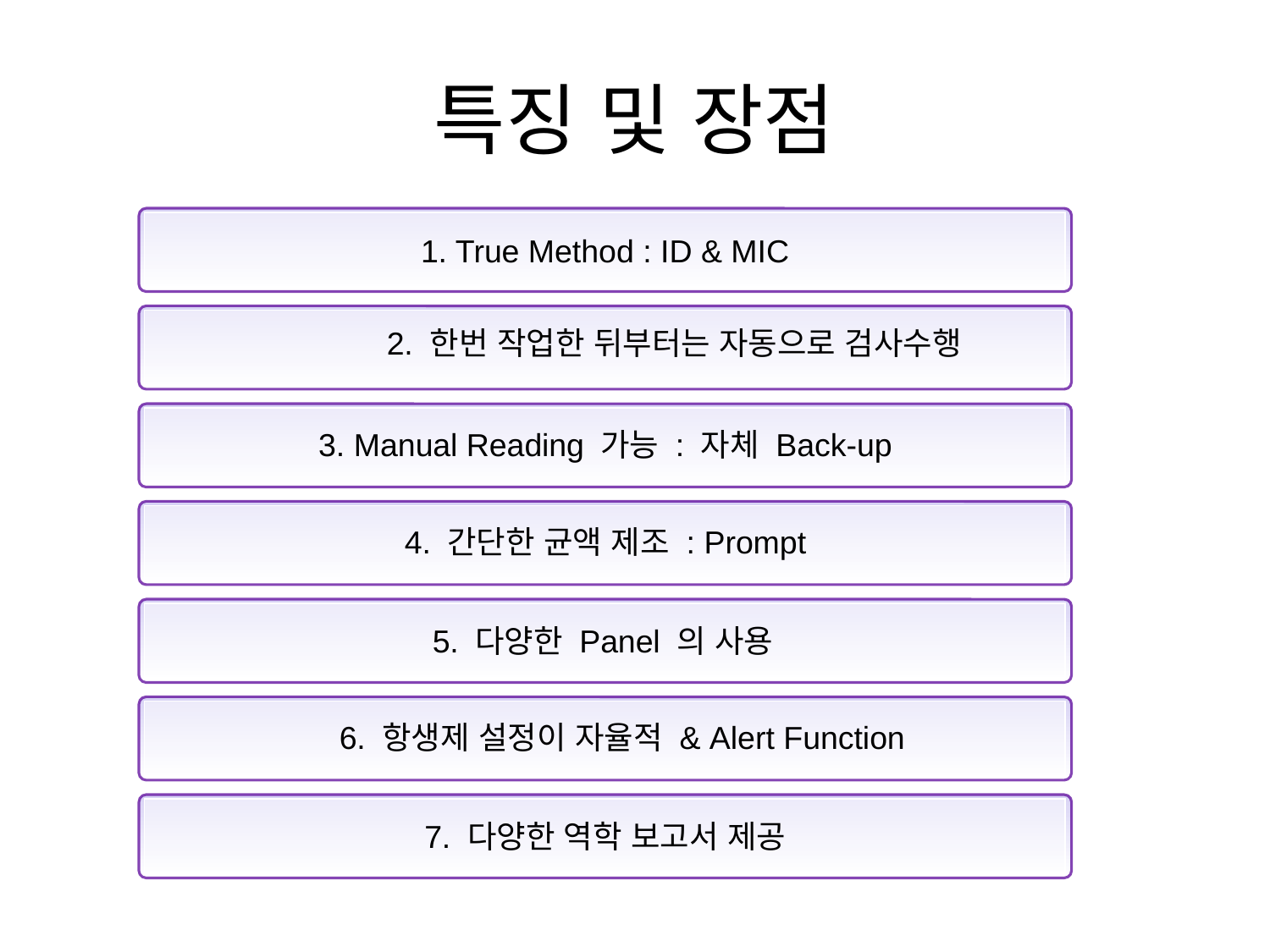

# 특징 및 장점

1. True Method : ID & MIC

2. 한번 작업한 뒤부터는 자동으로 검사수행

3. Manual Reading 가능 : 자체 Back-up

4. 간단한 균액 제조 : Prompt

5. 다양한 Panel 의 사용

6. 항생제 설정이 자율적 & Alert Function

7. 다양한 역학 보고서 제공